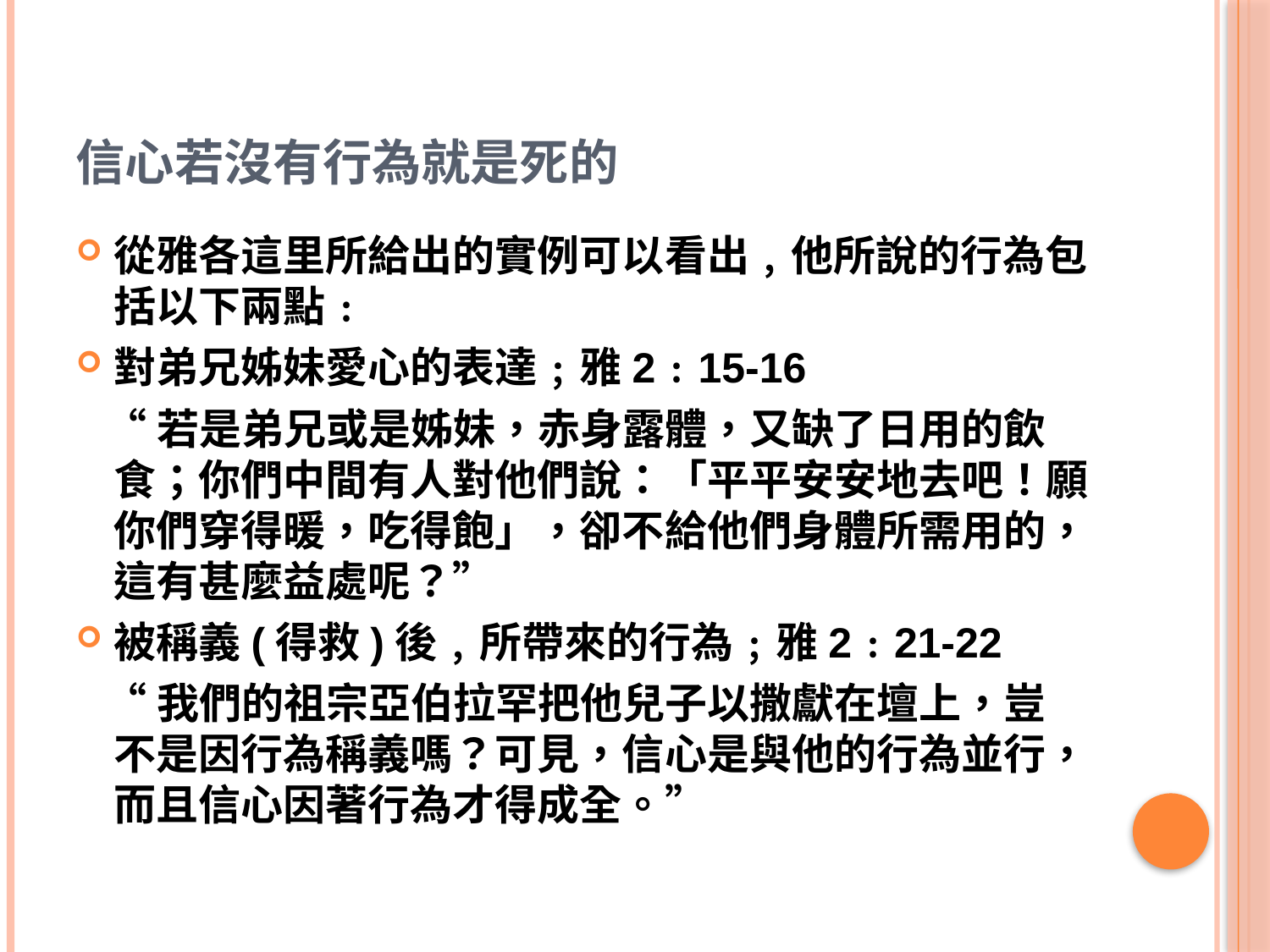

# 信心若沒有行為就是死的
從雅各這里所給出的實例可以看出﹐他所說的行為包括以下兩點﹕
對弟兄姊妹愛心的表達﹔雅2﹕15-16
   “若是弟兄或是姊妹，赤身露體，又缺了日用的飲食；你們中間有人對他們說：「平平安安地去吧！願你們穿得暖，吃得飽」，卻不給他們身體所需用的，這有甚麼益處呢？”
被稱義(得救)後﹐所帶來的行為﹔雅2﹕21-22
   “我們的祖宗亞伯拉罕把他兒子以撒獻在壇上，豈不是因行為稱義嗎？可見，信心是與他的行為並行，而且信心因著行為才得成全。”